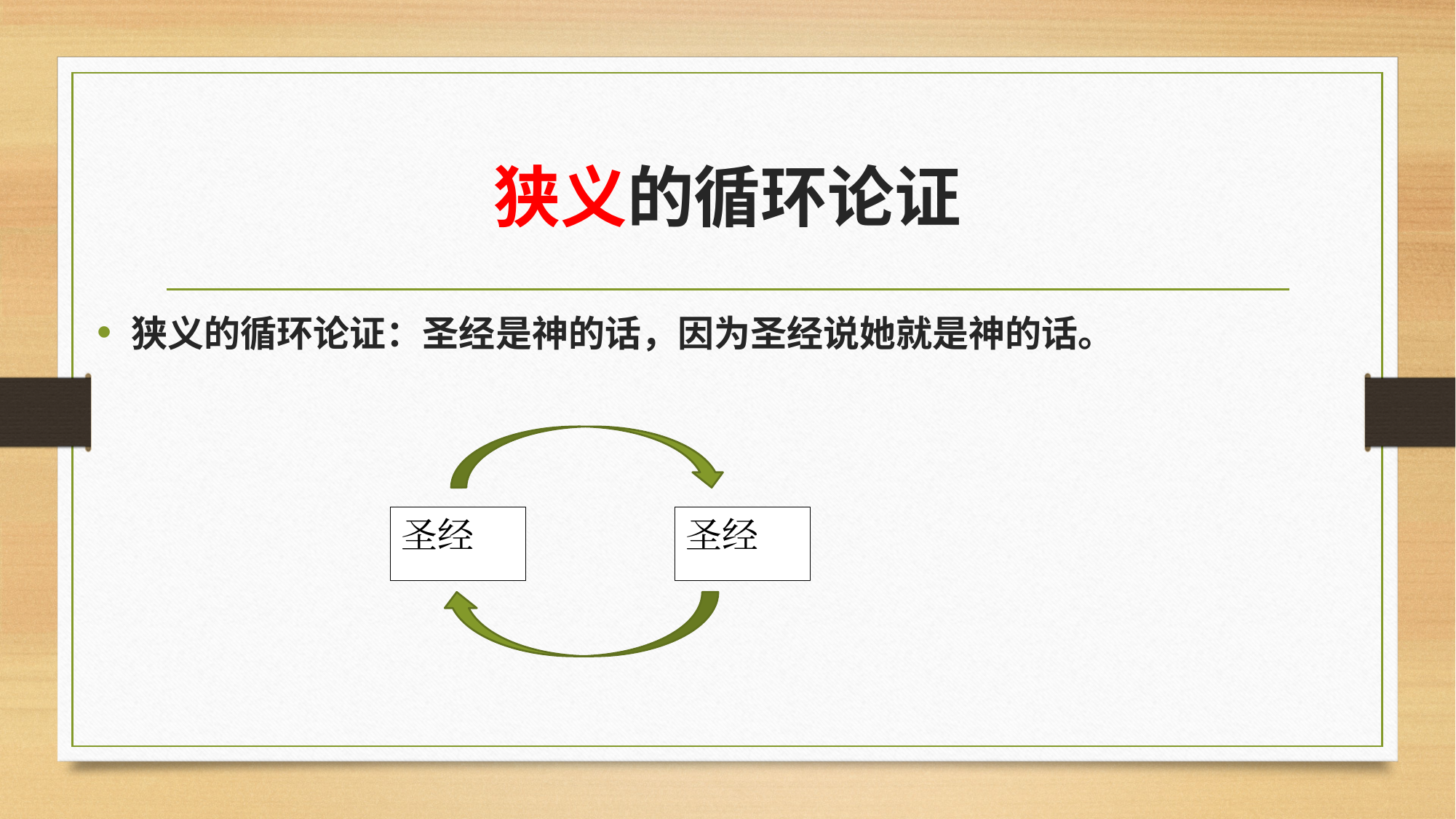

# 狭义的循环论证
狭义的循环论证：圣经是神的话，因为圣经说她就是神的话。

圣经
圣经